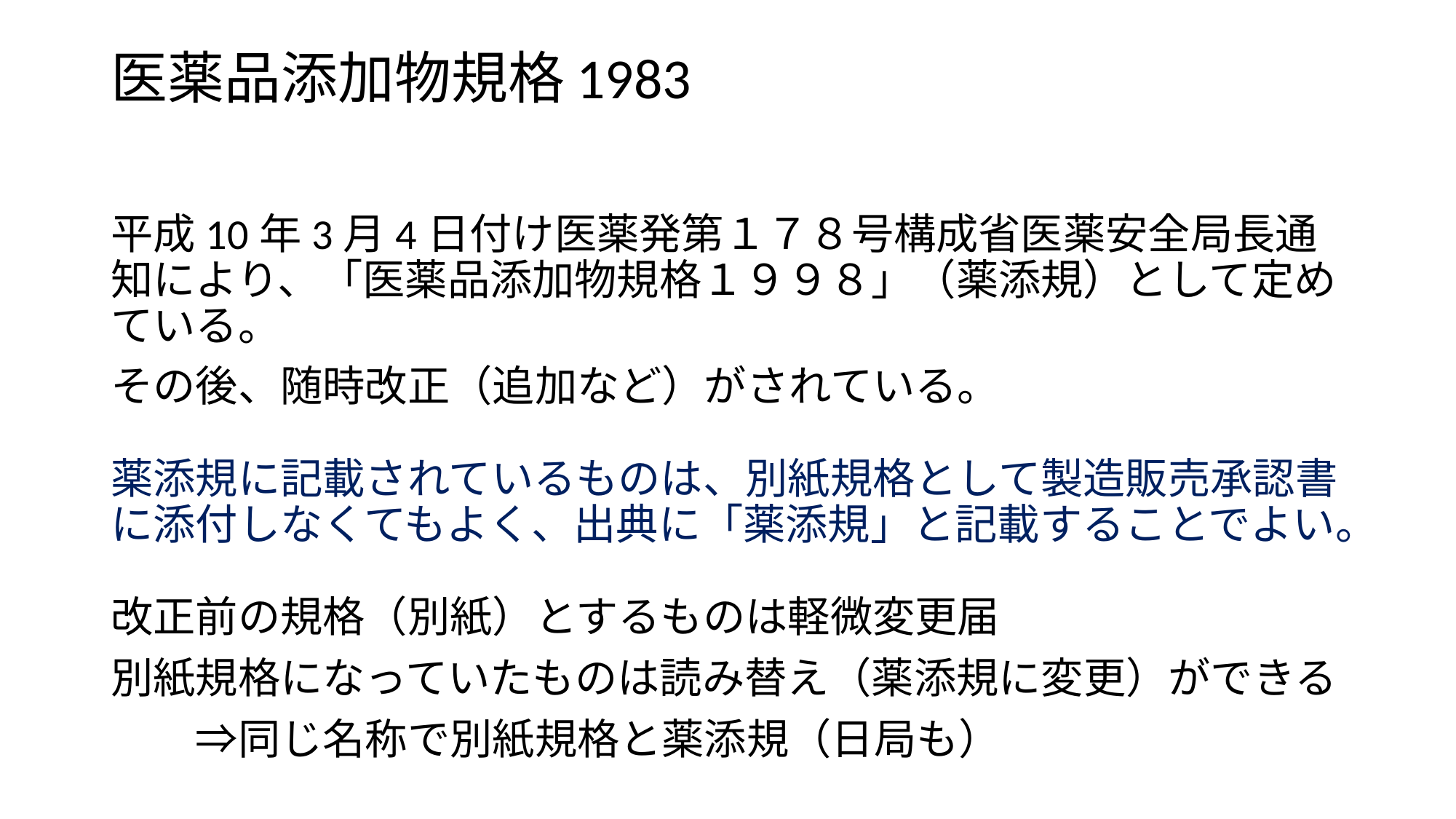

# 医薬品添加物規格1983

平成10年3月4日付け医薬発第１７８号構成省医薬安全局長通知により、「医薬品添加物規格１９９８」（薬添規）として定めている。
その後、随時改正（追加など）がされている。

薬添規に記載されているものは、別紙規格として製造販売承認書に添付しなくてもよく、出典に「薬添規」と記載することでよい。

改正前の規格（別紙）とするものは軽微変更届
別紙規格になっていたものは読み替え（薬添規に変更）ができる
　　⇒同じ名称で別紙規格と薬添規（日局も）